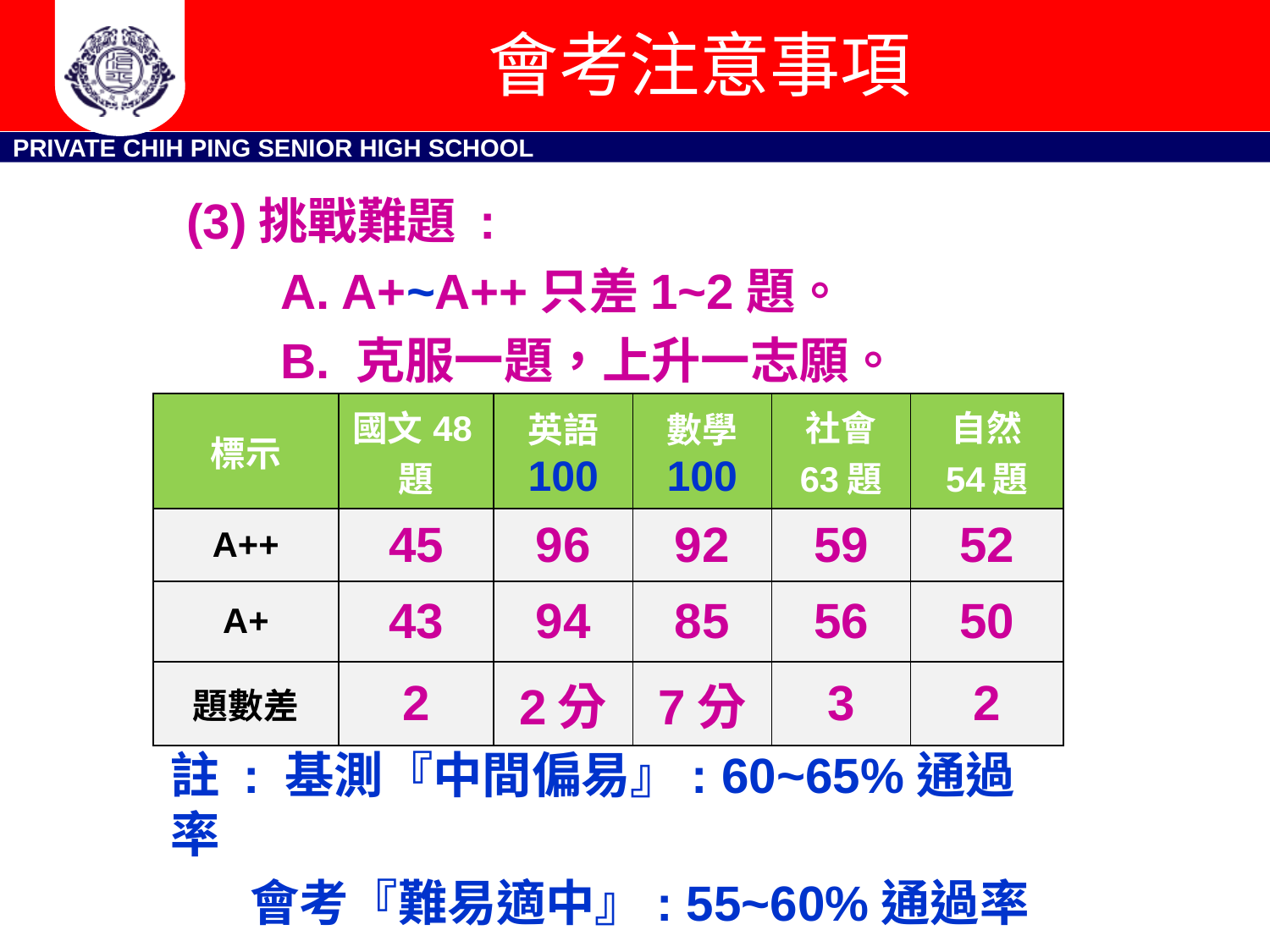

# 會考注意事項
 (3)挑戰難題 :
        A. A+~A++只差1~2題。
        B. 克服一題，上升一志願。

註 : 基測『中間偏易』: 60~65%通過率
      會考『難易適中』: 55~60%通過率

| 標示 | 國文48題 | 英語 100 | 數學 100 | 社會 63題 | 自然 54題 |
| --- | --- | --- | --- | --- | --- |
| A++ | 45 | 96 | 92 | 59 | 52 |
| A+ | 43 | 94 | 85 | 56 | 50 |
| 題數差 | 2 | 2分 | 7分 | 3 | 2 |